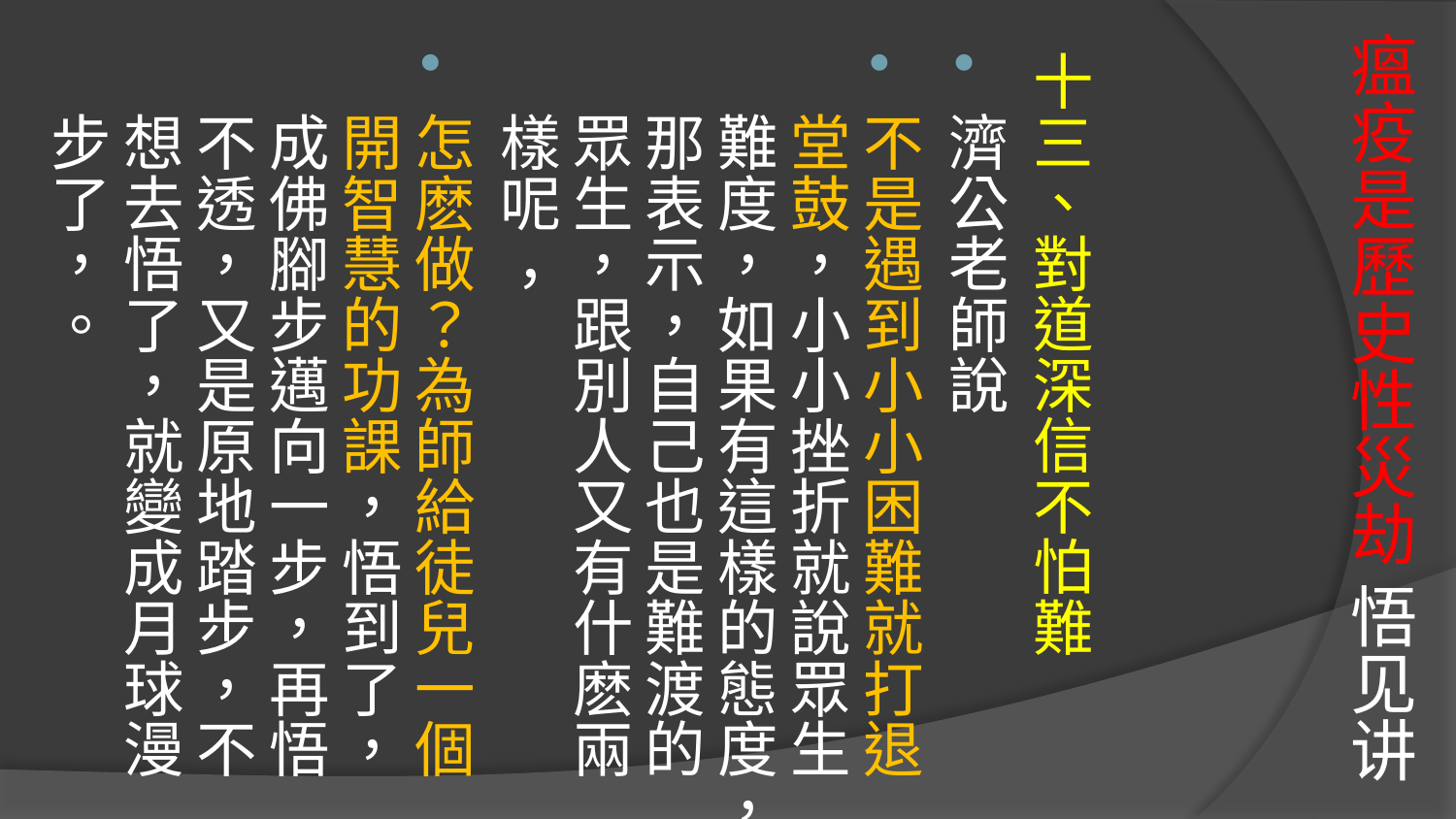

# 瘟疫是歷史性災劫 悟见讲
十三、對道深信不怕難
濟公老師說
不是遇到小小困難就打退堂鼓，小小挫折就說眾生難度，如果有這樣的態度，那表示，自己也是難渡的眾生，跟別人又有什麽兩樣呢 ，
怎麽做？為師給徒兒一個開智慧的功課，悟到了，成佛腳步邁向一步，再悟不透，又是原地踏步，不想去悟了，就變成月球漫步了，。